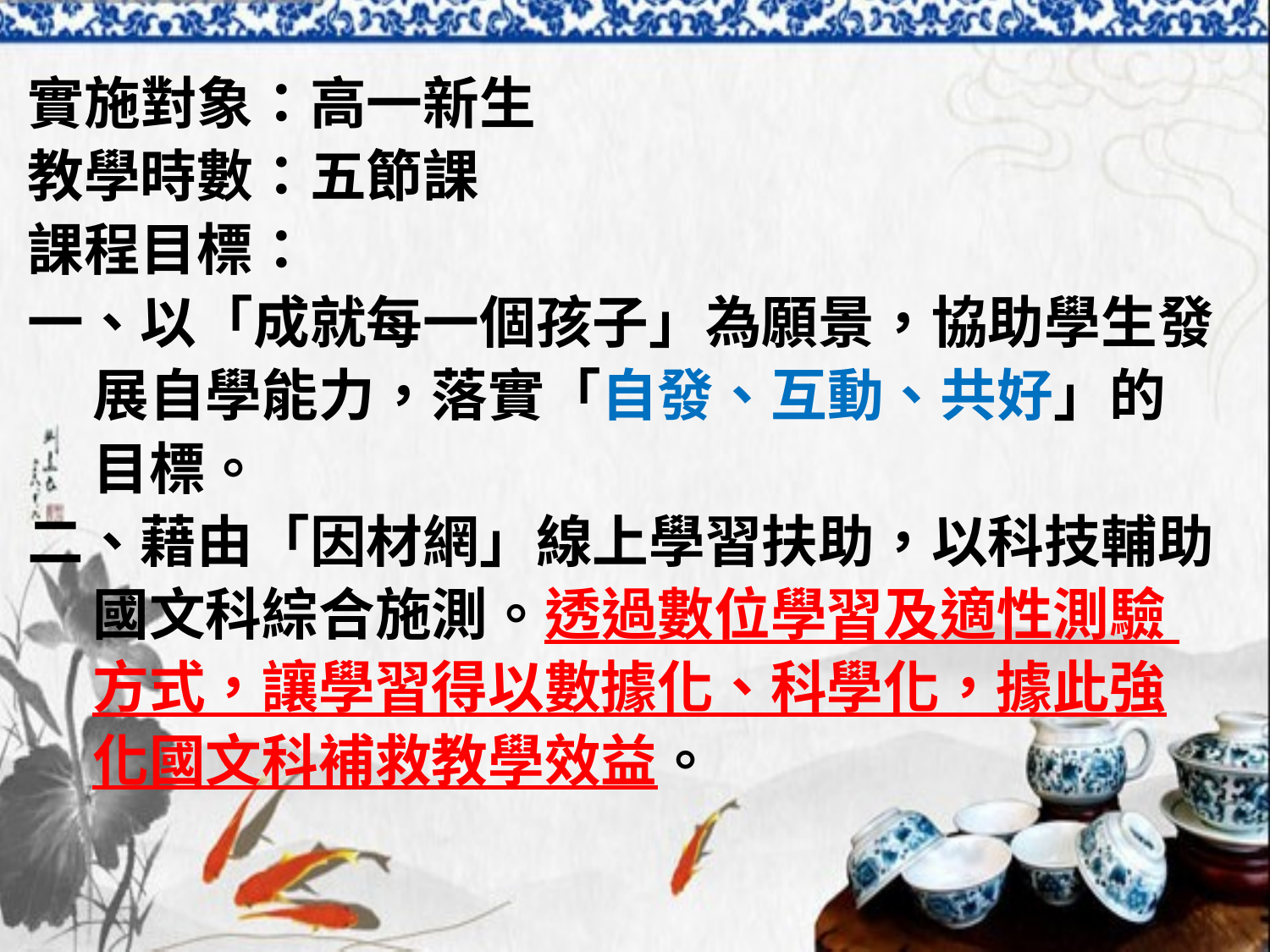

實施對象：高一新生
教學時數：五節課
課程目標：
一、以「成就每一個孩子」為願景，協助學生發
    展自學能力，落實「自發、互動、共好」的
    目標。
二、藉由「因材網」線上學習扶助，以科技輔助
    國文科綜合施測。透過數位學習及適性測驗
    方式，讓學習得以數據化、科學化，據此強
    化國文科補救教學效益。